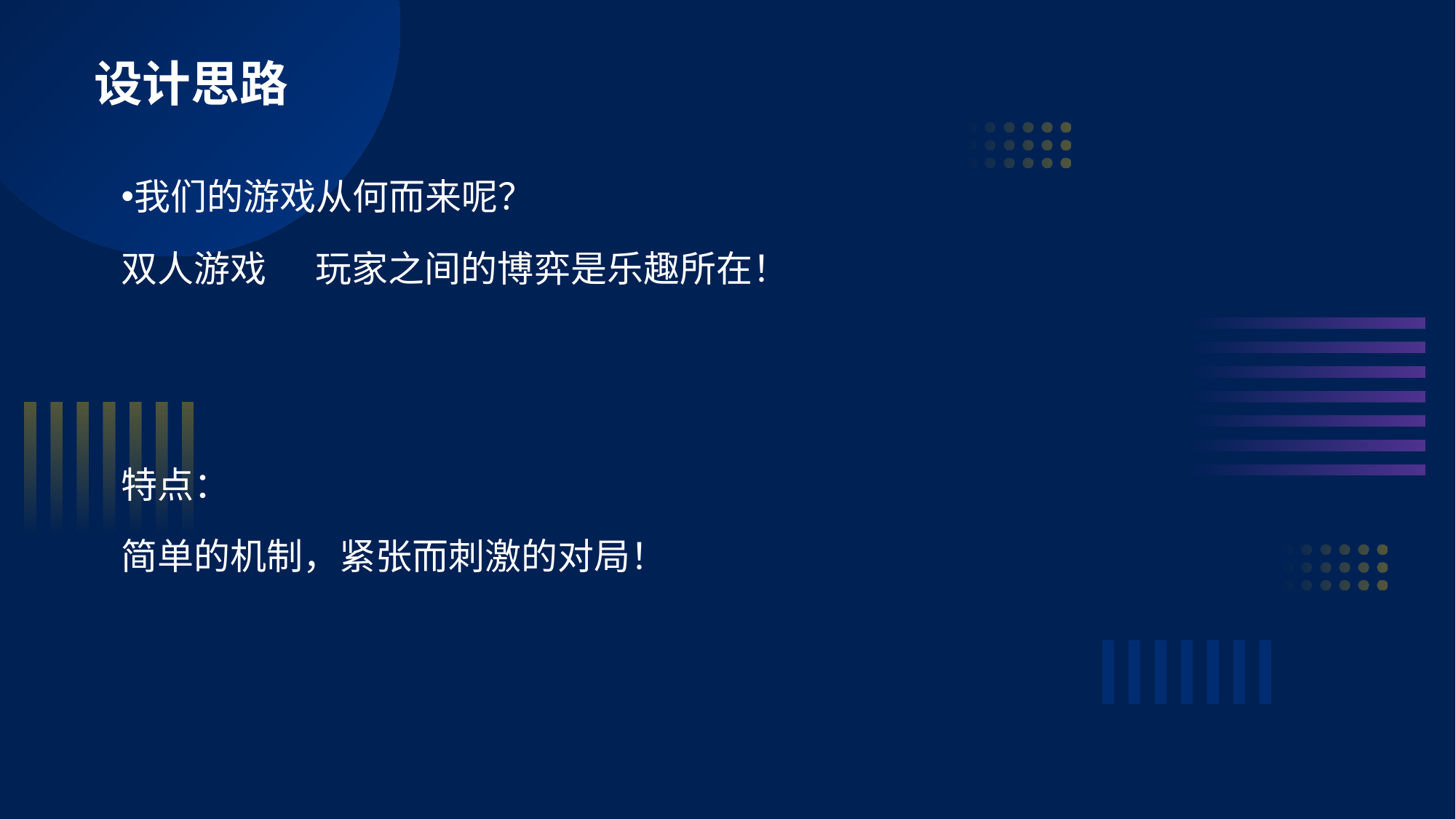

# 设计思路
我们的游戏从何而来呢？
双人游戏      玩家之间的博弈是乐趣所在！

特点：
简单的机制，紧张而刺激的对局！